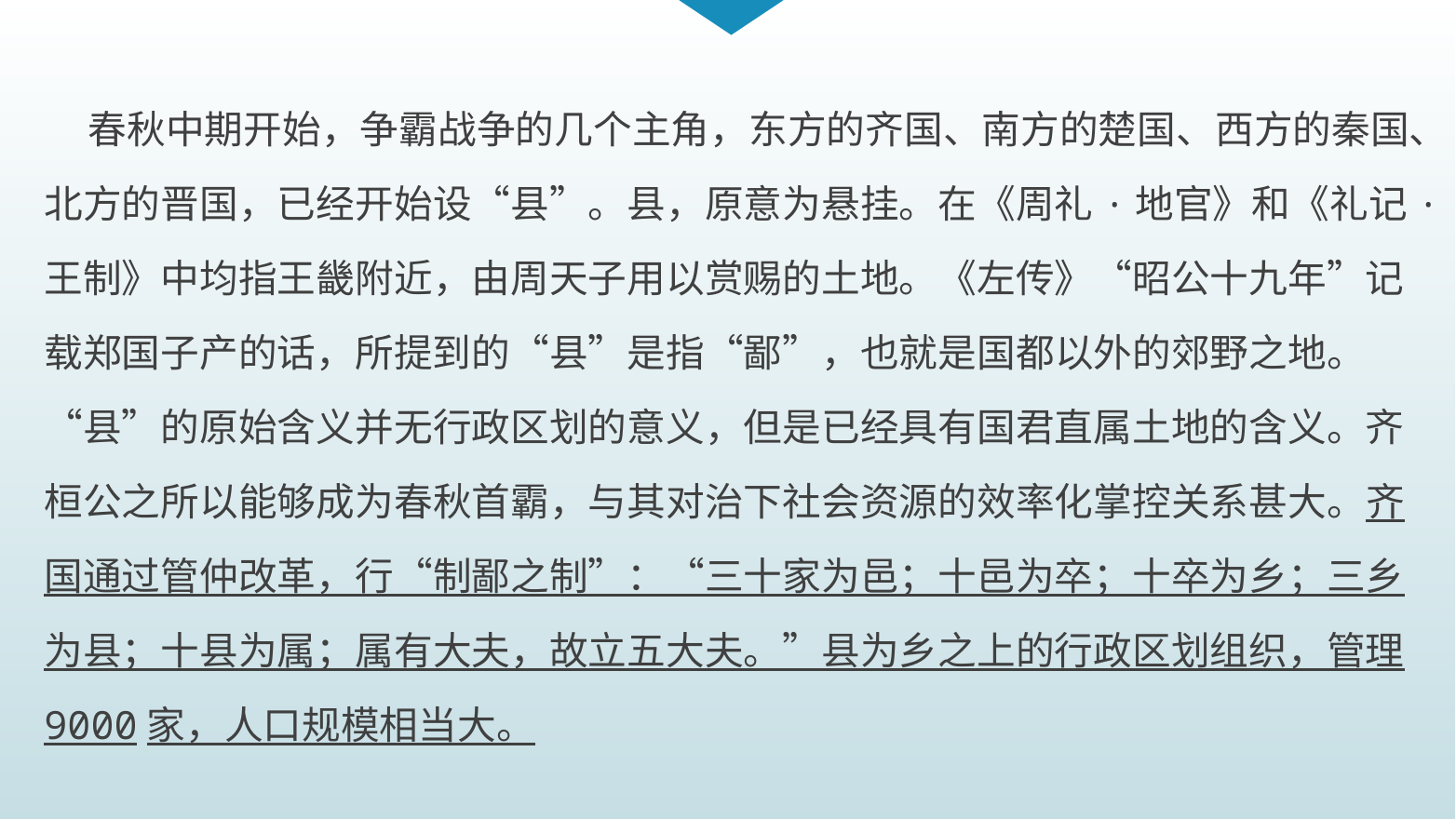

春秋中期开始，争霸战争的几个主角，东方的齐国、南方的楚国、西方的秦国、北方的晋国，已经开始设“县”。县，原意为悬挂。在《周礼·地官》和《礼记·王制》中均指王畿附近，由周天子用以赏赐的土地。《左传》“昭公十九年”记载郑国子产的话，所提到的“县”是指“鄙”，也就是国都以外的郊野之地。“县”的原始含义并无行政区划的意义，但是已经具有国君直属土地的含义。齐桓公之所以能够成为春秋首霸，与其对治下社会资源的效率化掌控关系甚大。齐国通过管仲改革，行“制鄙之制”：“三十家为邑；十邑为卒；十卒为乡；三乡为县；十县为属；属有大夫，故立五大夫。”县为乡之上的行政区划组织，管理9000家，人口规模相当大。